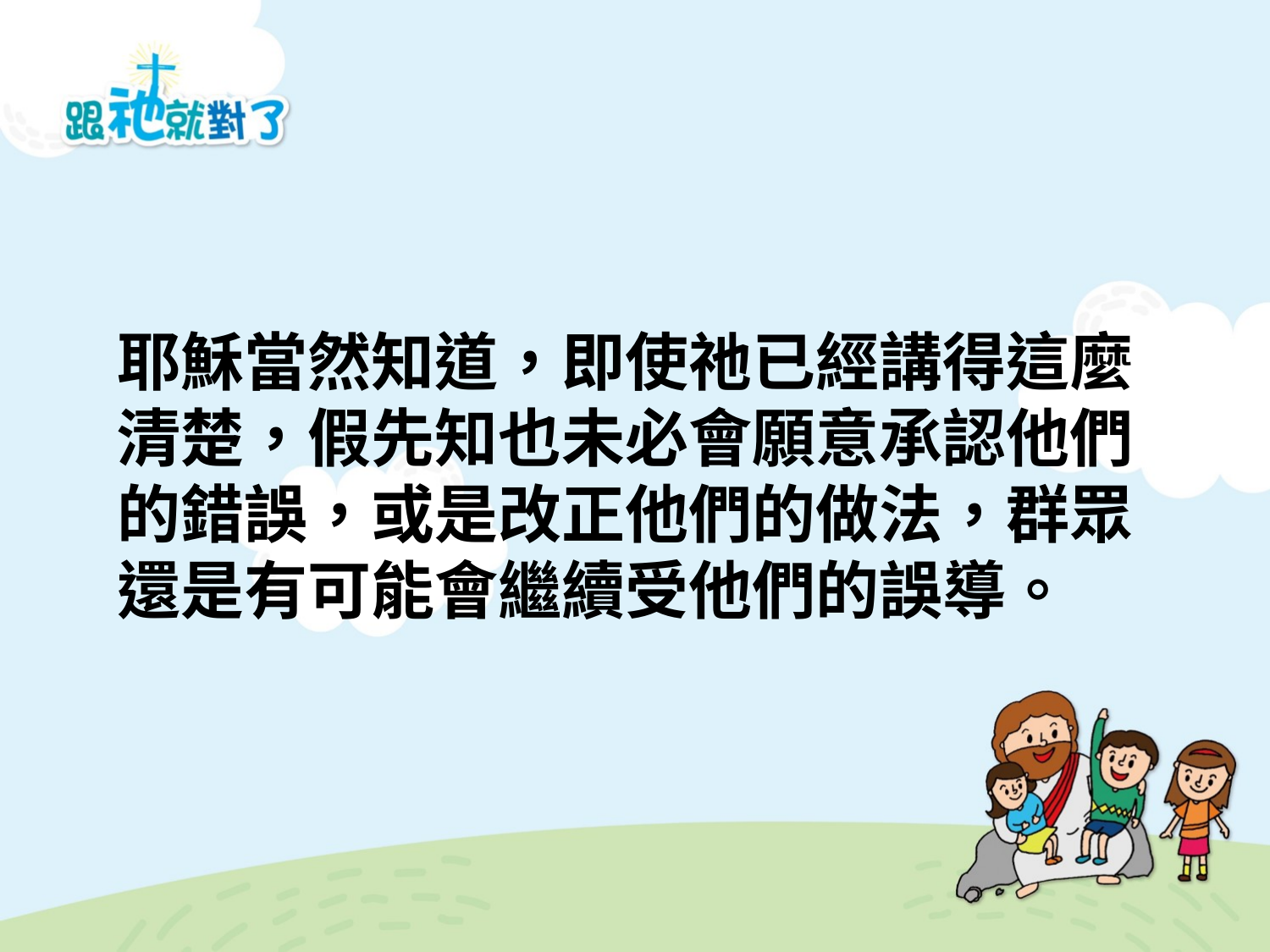

耶穌當然知道，即使祂已經講得這麼清楚，假先知也未必會願意承認他們的錯誤，或是改正他們的做法，群眾還是有可能會繼續受他們的誤導。